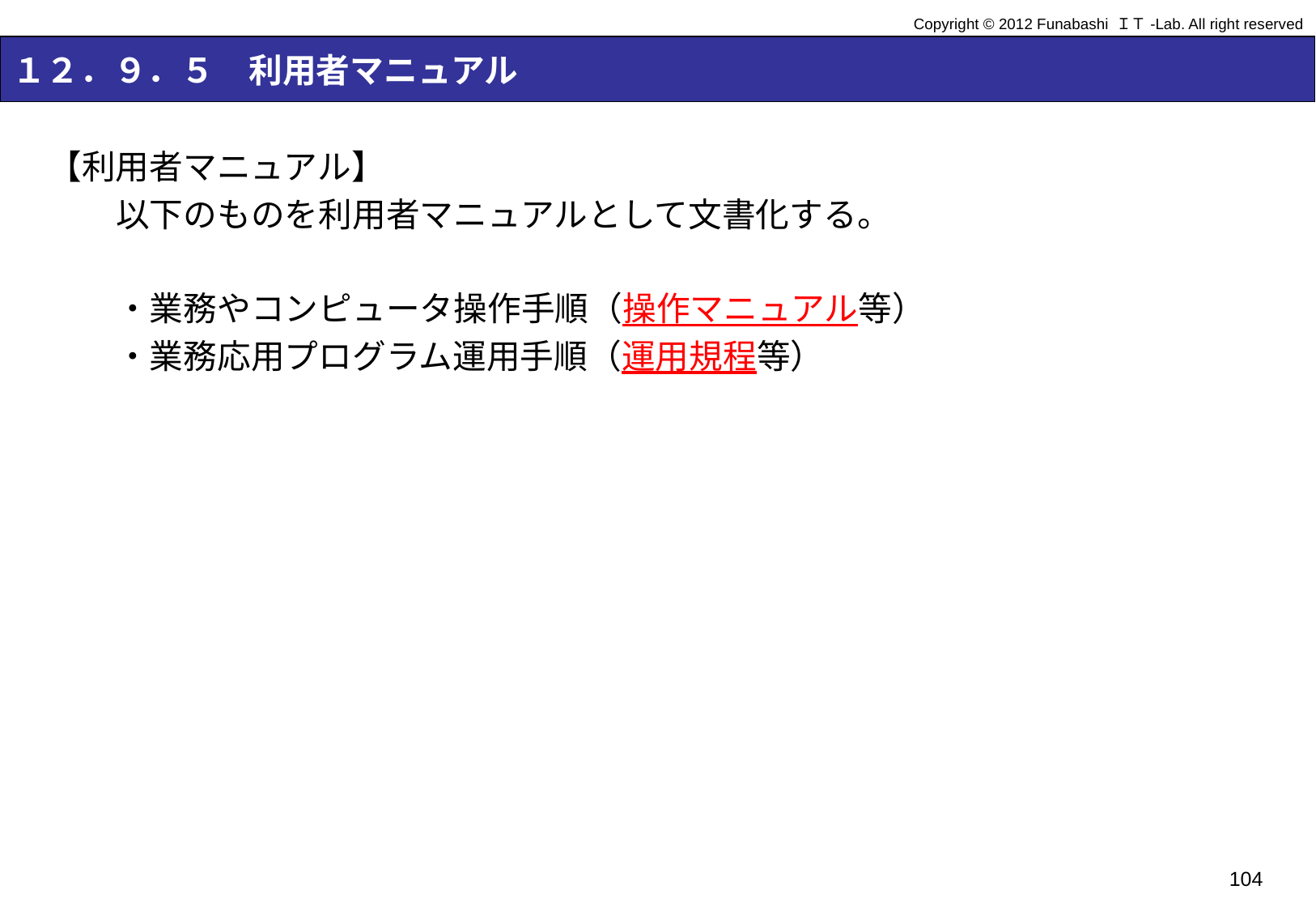

Copyright © 2012 Funabashi ＩＴ-Lab. All right reserved
# １２．９．５　利用者マニュアル
【利用者マニュアル】
　　以下のものを利用者マニュアルとして文書化する。

　　・業務やコンピュータ操作手順（操作マニュアル等）
　　・業務応用プログラム運用手順（運用規程等）

104